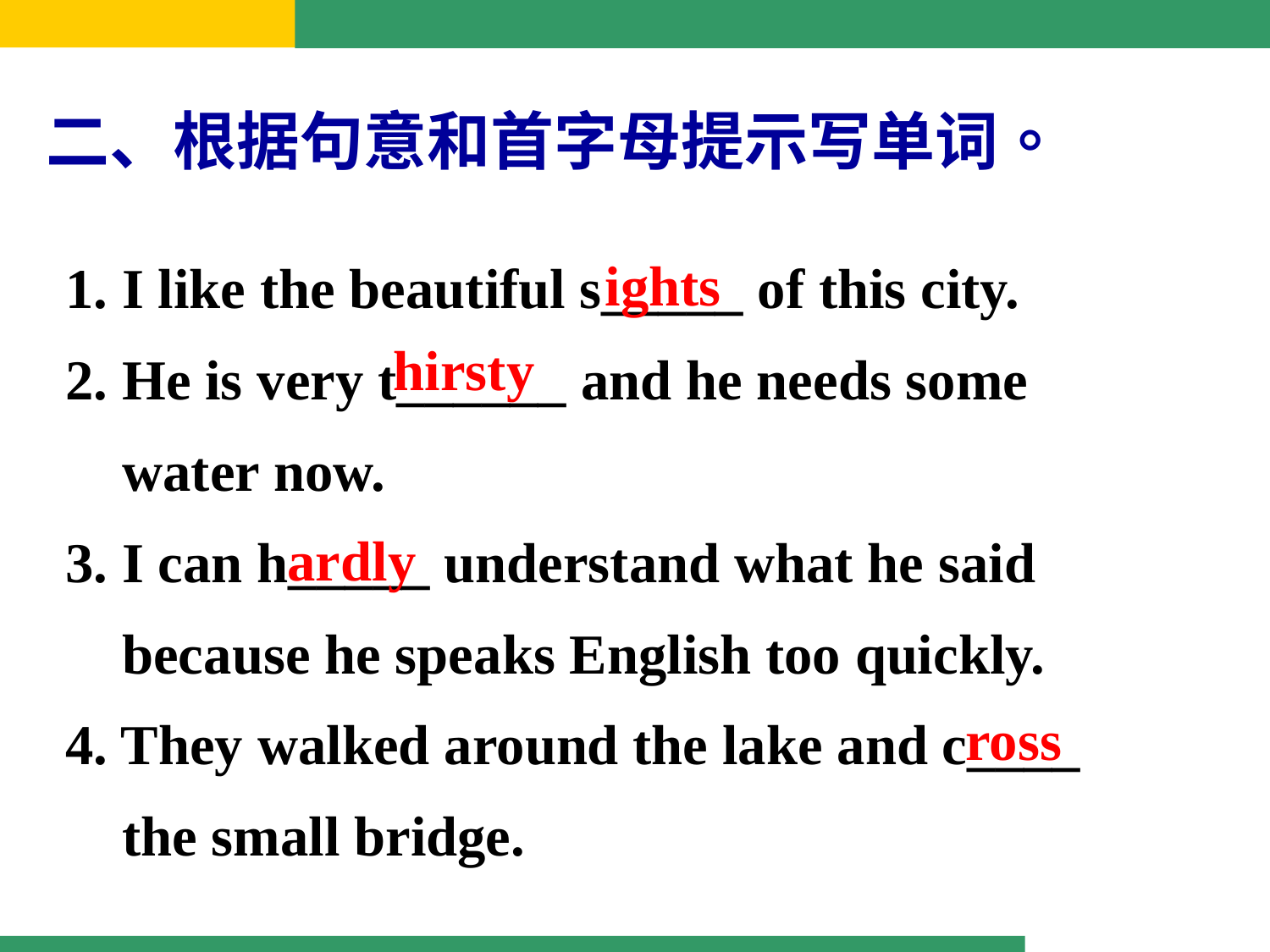

二、根据句意和首字母提示写单词。
1. I like the beautiful s_____ of this city.
2. He is very t______ and he needs some
    water now.
3. I can h_____ understand what he said
    because he speaks English too quickly.
4. They walked around the lake and c____
    the small bridge.
ights
hirsty
ardly
ross